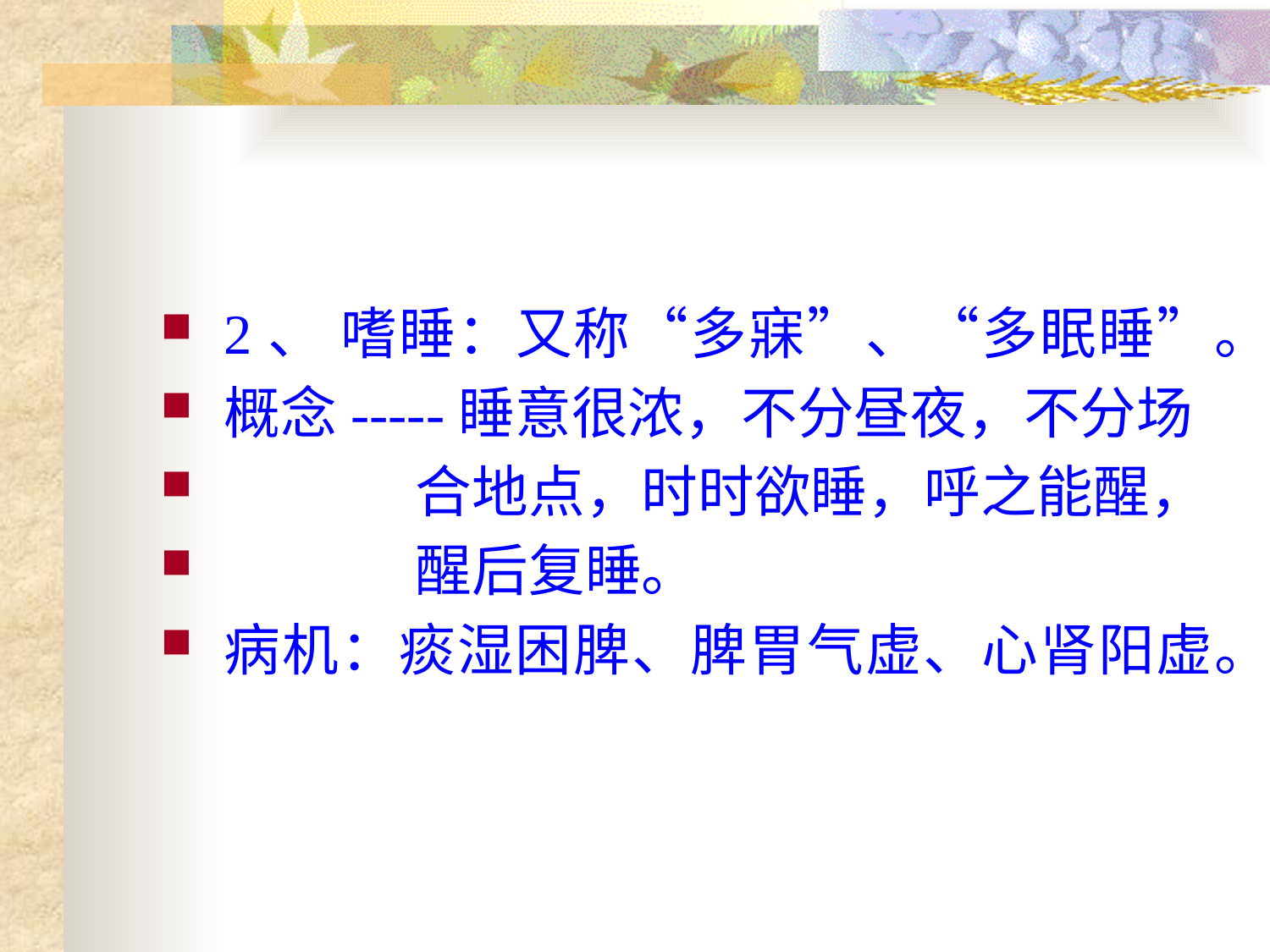

2、 嗜睡：又称“多寐”、“多眠睡”。
概念-----睡意很浓，不分昼夜，不分场
              合地点，时时欲睡，呼之能醒，
              醒后复睡。
病机：痰湿困脾、脾胃气虚、心肾阳虚。